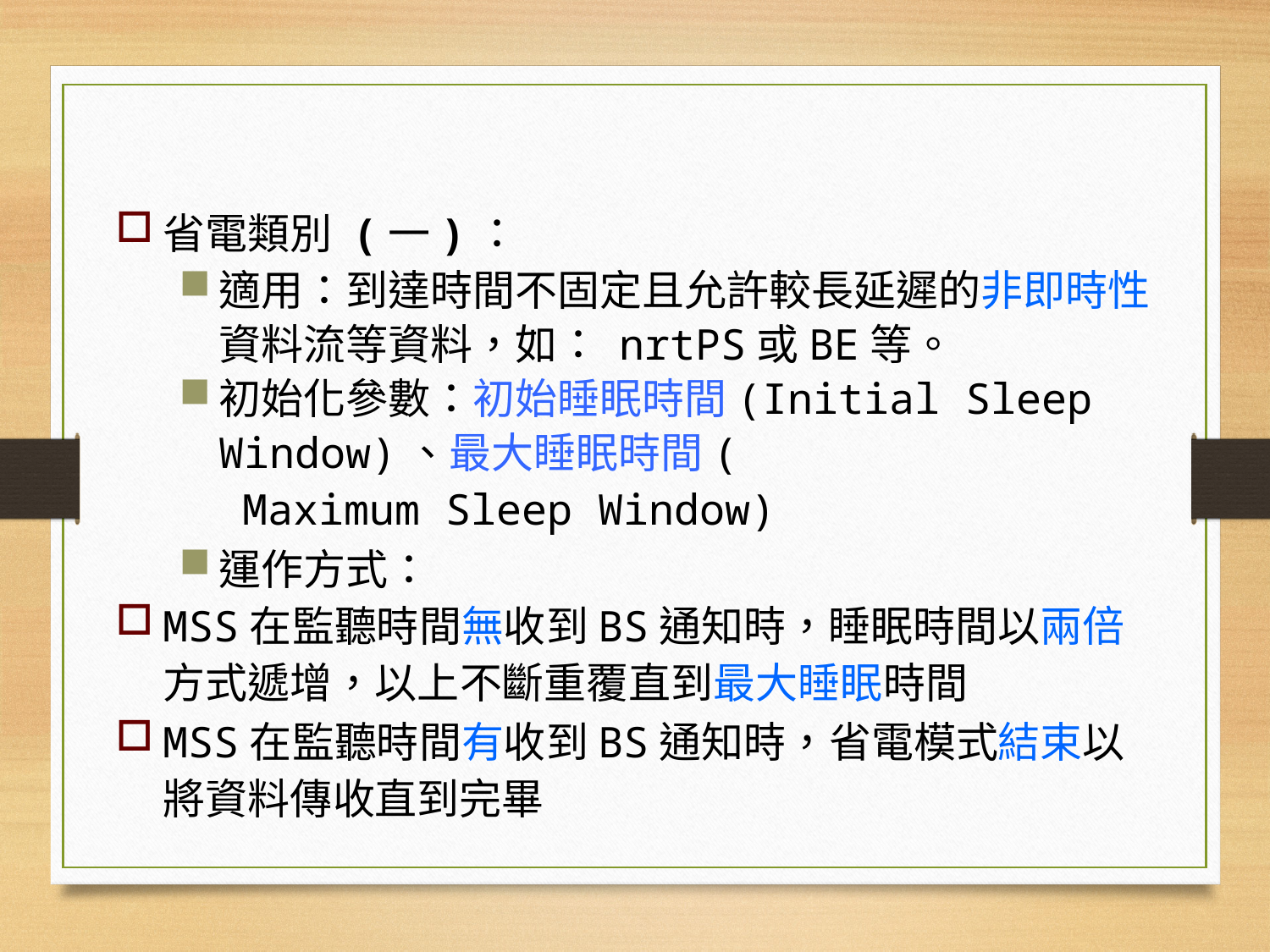

省電類別 (一)：
適用：到達時間不固定且允許較長延遲的非即時性資料流等資料，如： nrtPS或BE等。
初始化參數：初始睡眠時間(Initial Sleep Window)、最大睡眠時間(
Maximum Sleep Window)
運作方式：
MSS在監聽時間無收到BS通知時，睡眠時間以兩倍方式遞增，以上不斷重覆直到最大睡眠時間
MSS在監聽時間有收到BS通知時，省電模式結束以將資料傳收直到完畢